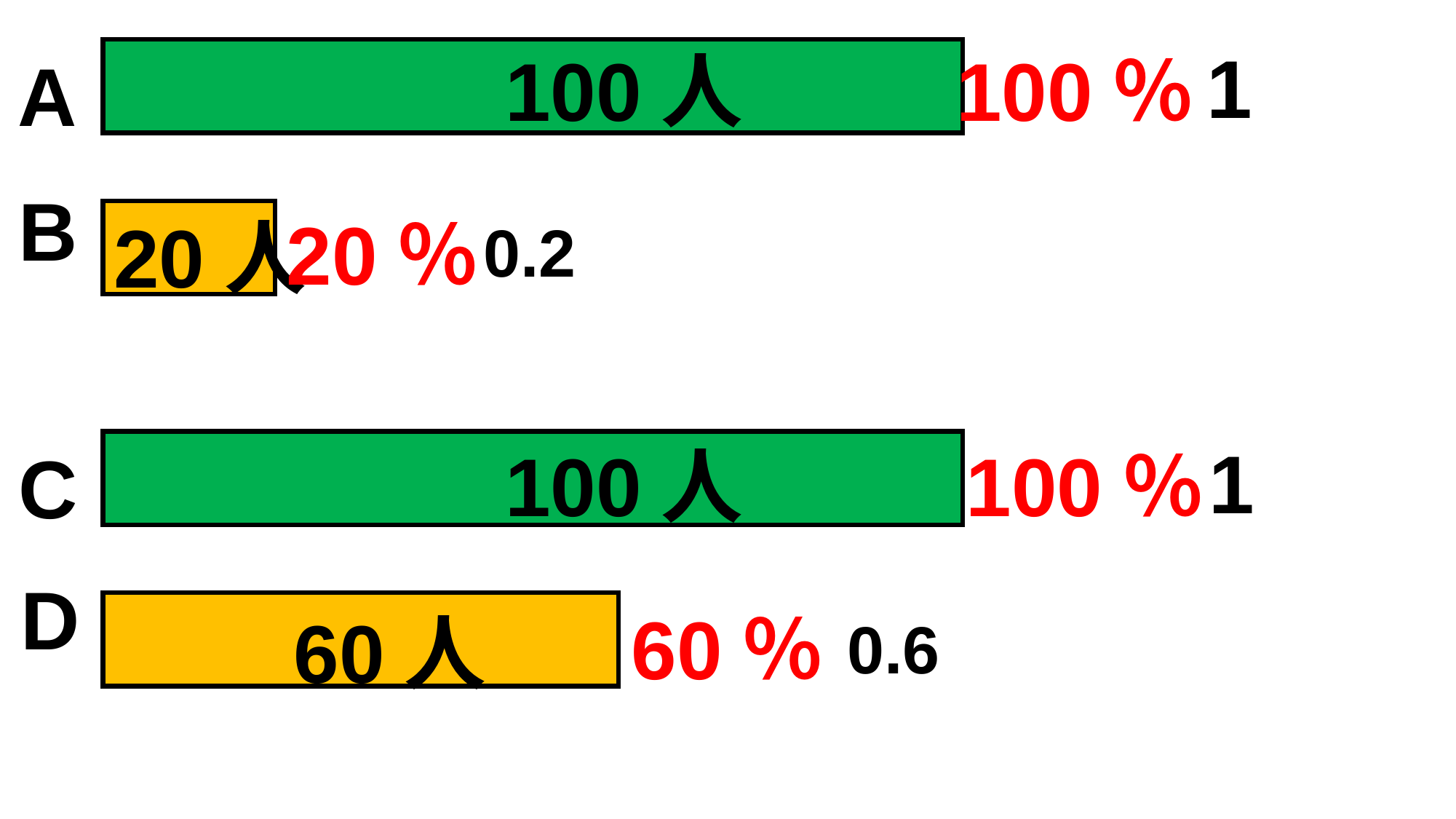

1
100人
100％
A

B
20％

20人
0.2
1
100人
100％
C

D

60％
60人
0.6